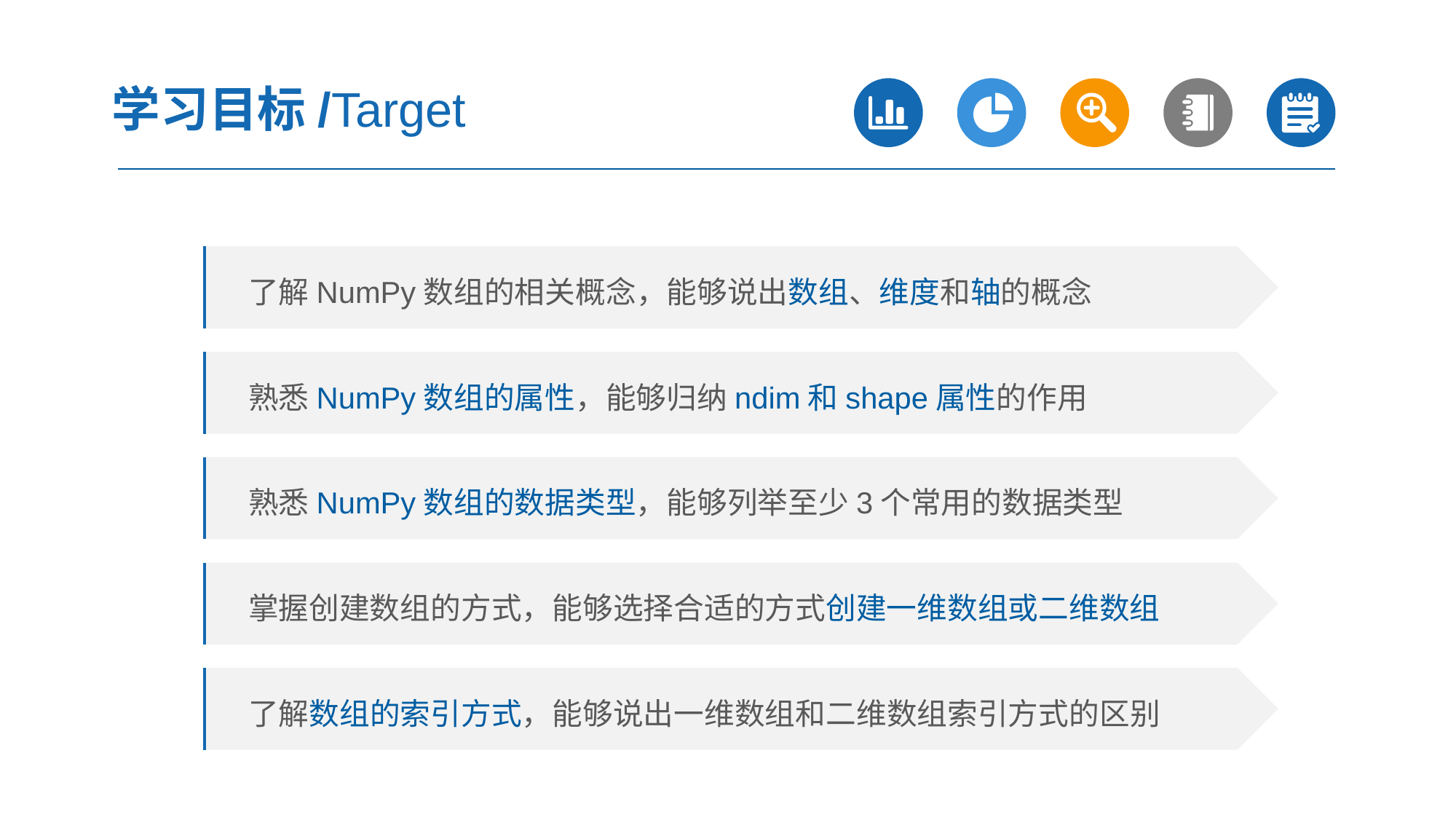

学习目标/Target
    了解NumPy数组的相关概念，能够说出数组、维度和轴的概念

    熟悉NumPy数组的属性，能够归纳ndim和shape属性的作用

    熟悉NumPy数组的数据类型，能够列举至少3个常用的数据类型

    掌握创建数组的方式，能够选择合适的方式创建一维数组或二维数组

    了解数组的索引方式，能够说出一维数组和二维数组索引方式的区别